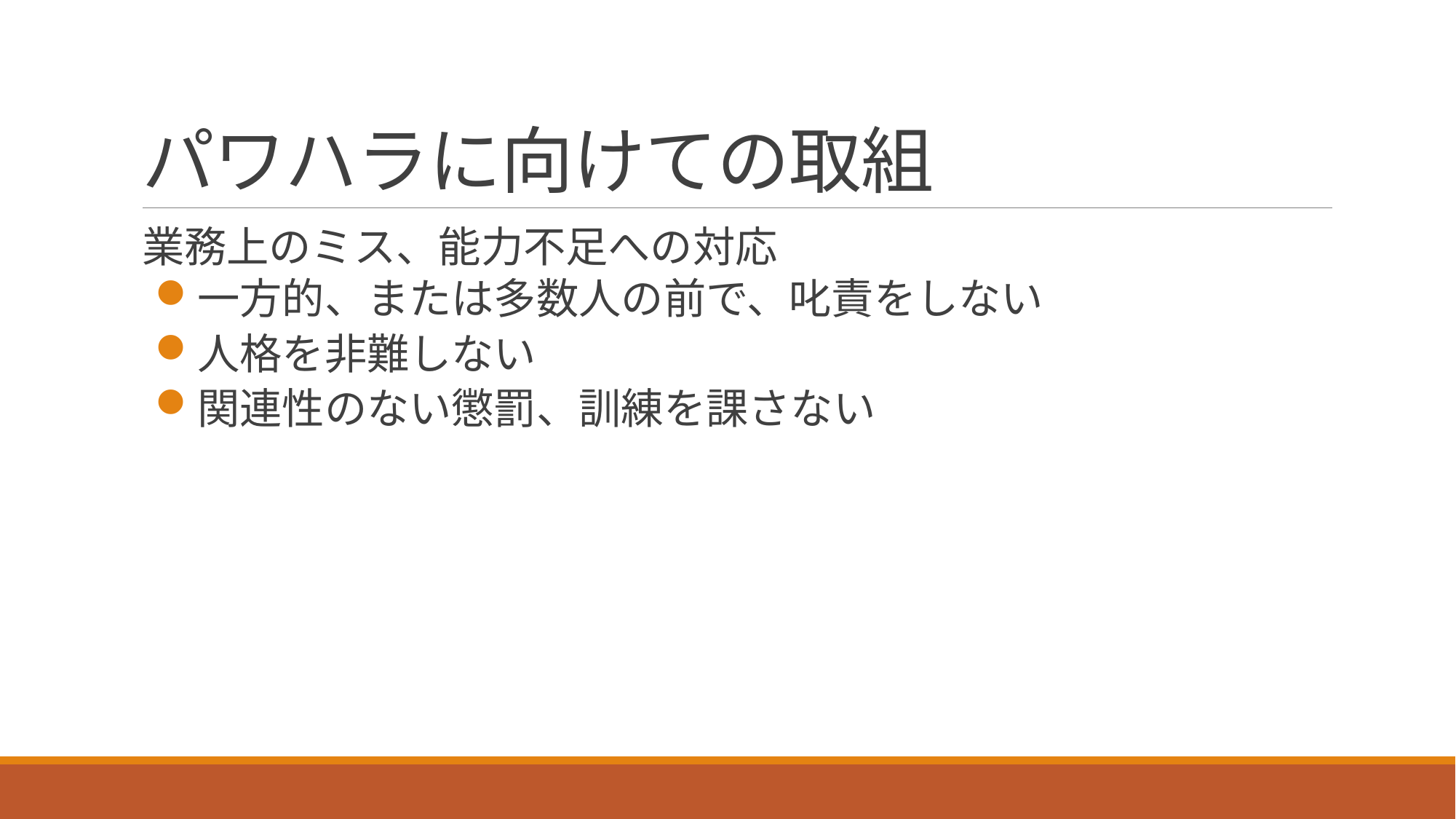

# パワハラに向けての取組
業務上のミス、能力不足への対応
一方的、または多数人の前で、叱責をしない
人格を非難しない
関連性のない懲罰、訓練を課さない